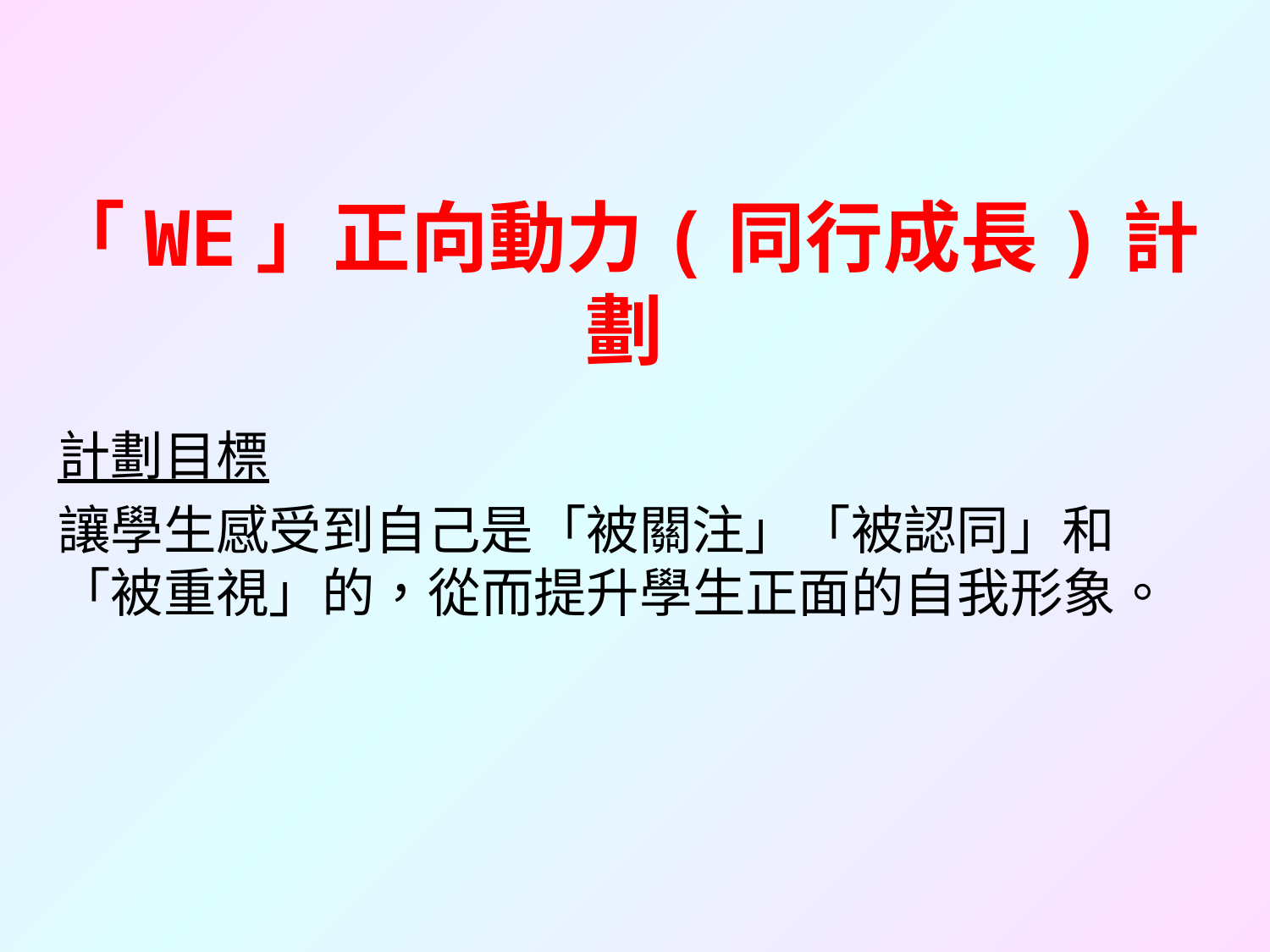

# 「WE」正向動力(同行成長)計劃
計劃目標
讓學生感受到自己是「被關注」「被認同」和「被重視」的，從而提升學生正面的自我形象。